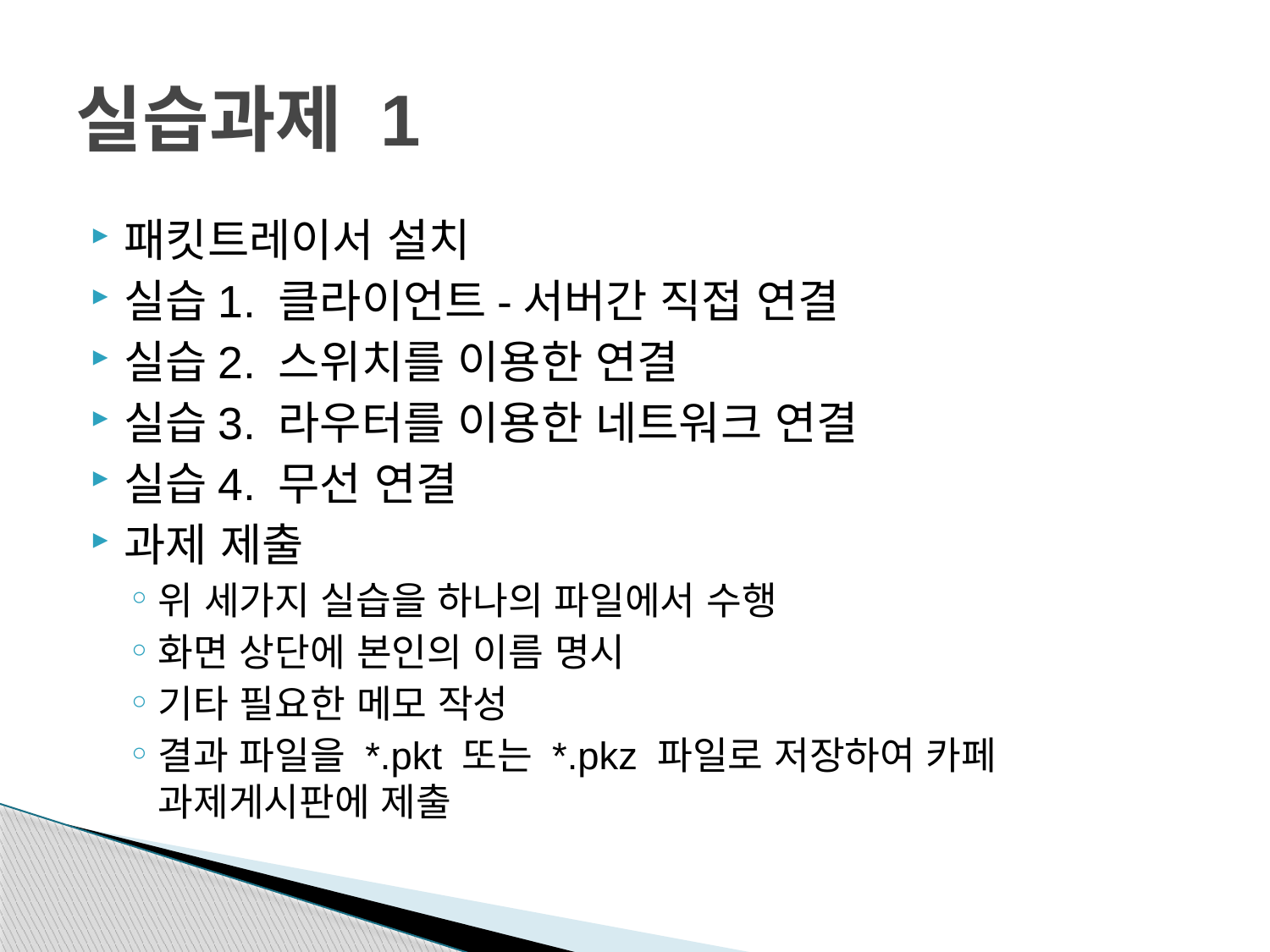

# 실습과제 1
패킷트레이서 설치
실습1. 클라이언트-서버간 직접 연결
실습2. 스위치를 이용한 연결
실습3. 라우터를 이용한 네트워크 연결
실습4. 무선 연결
과제 제출
위 세가지 실습을 하나의 파일에서 수행
화면 상단에 본인의 이름 명시
기타 필요한 메모 작성
결과 파일을 *.pkt 또는 *.pkz 파일로 저장하여 카페 과제게시판에 제출